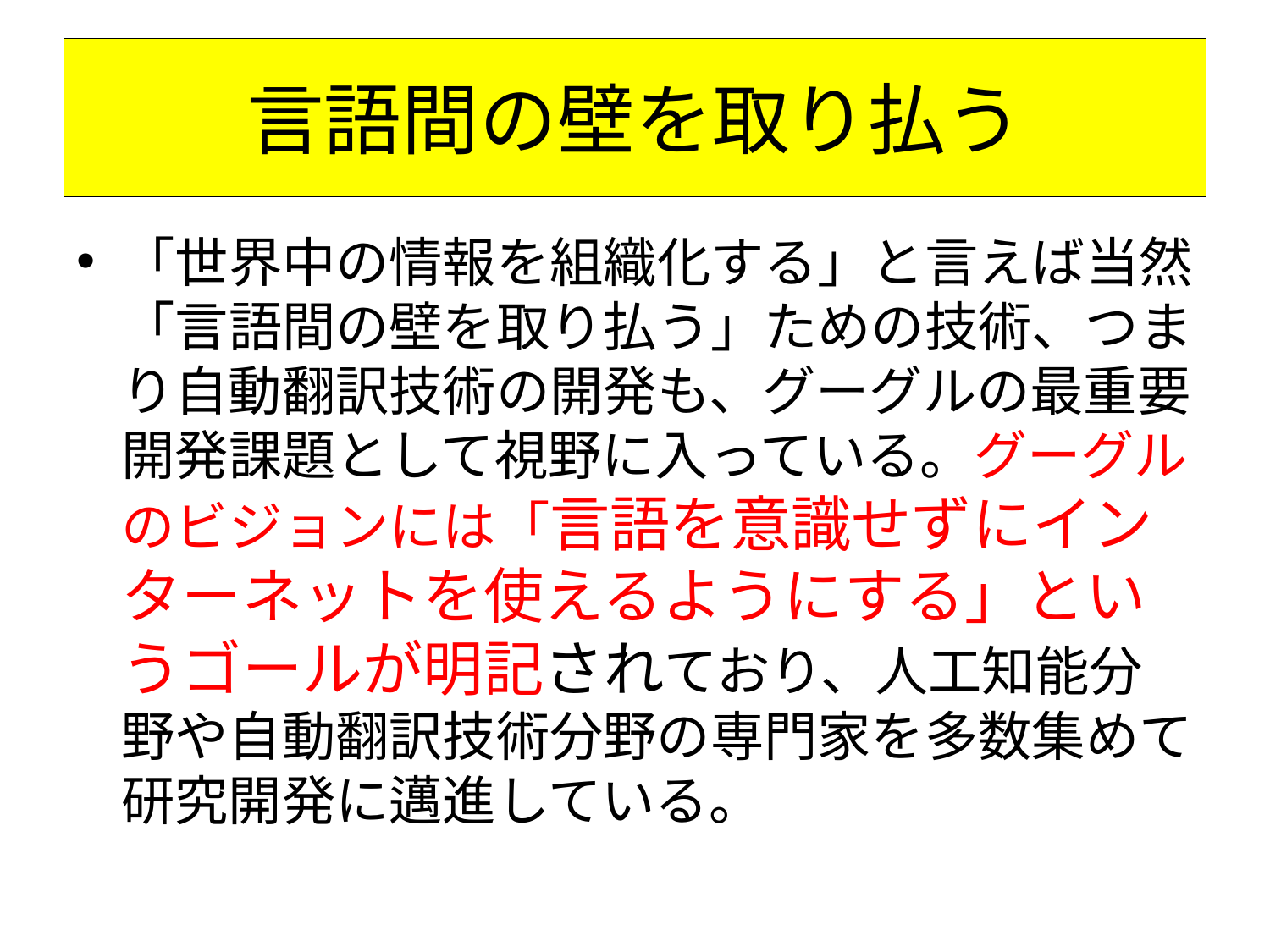

# 言語間の壁を取り払う
「世界中の情報を組織化する」と言えば当然「言語間の壁を取り払う」ための技術、つまり自動翻訳技術の開発も、グーグルの最重要開発課題として視野に入っている。グーグルのビジョンには「言語を意識せずにインターネットを使えるようにする」というゴールが明記されており、人工知能分野や自動翻訳技術分野の専門家を多数集めて研究開発に邁進している。